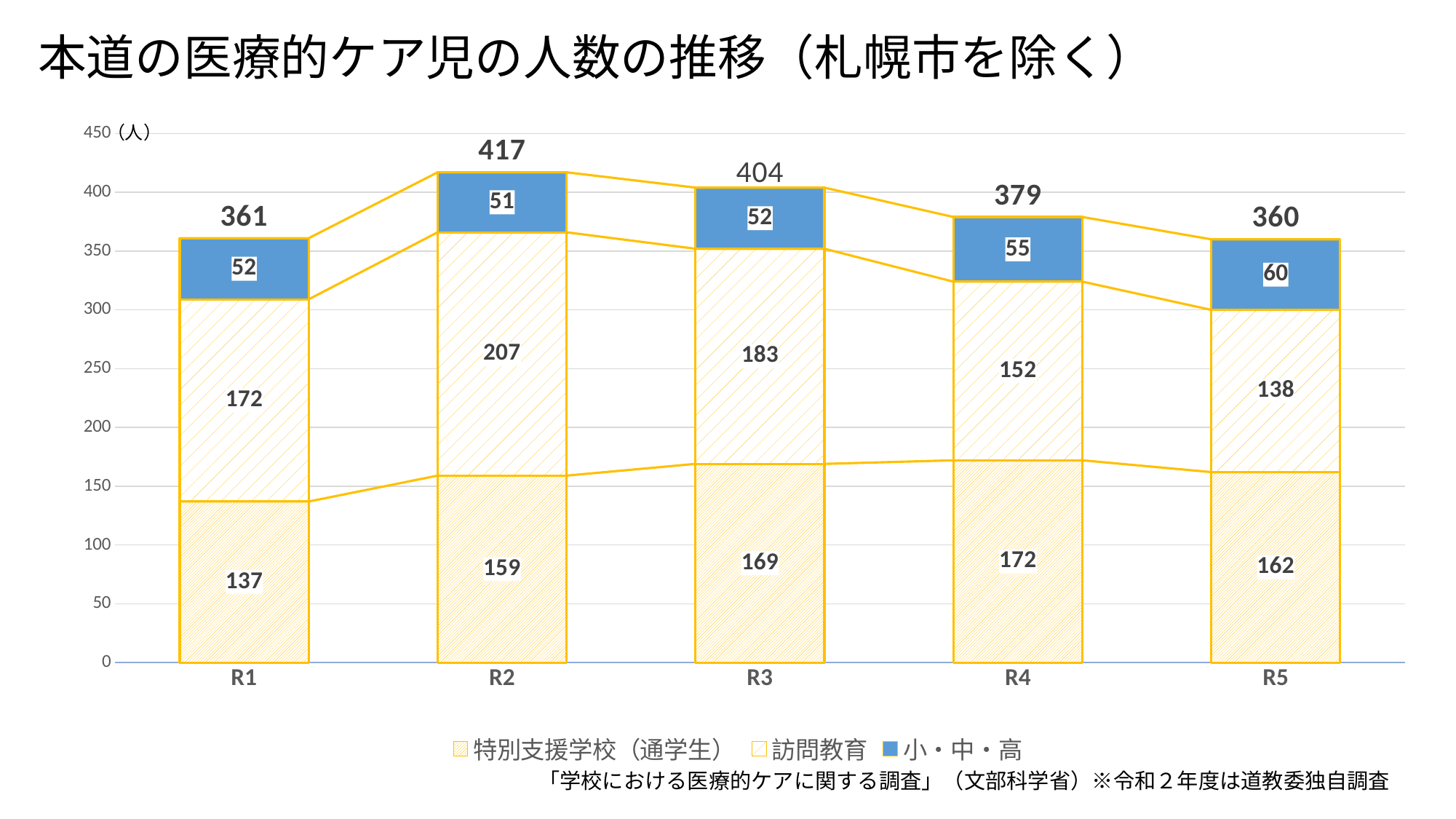

# 本道の医療的ケア児の人数の推移（札幌市を除く）

### Chart

| Category | 特別支援学校（通学生） | 訪問教育 | 小・中・高 | 医療的ケアを必要とする児童生徒数 |
|---|---|---|---|---|
| R1 | 137.0 | 172.0 | 52.0 | 361.0 |
| R2 | 159.0 | 207.0 | 51.0 | 417.0 |
| R3 | 169.0 | 183.0 | 52.0 | 398.0 |
| R4 | 172.0 | 152.0 | 55.0 | 379.0 |
| R5 | 162.0 | 138.0 | 60.0 | 360.0 |
（人）
「学校における医療的ケアに関する調査」（文部科学省）※令和２年度は道教委独自調査